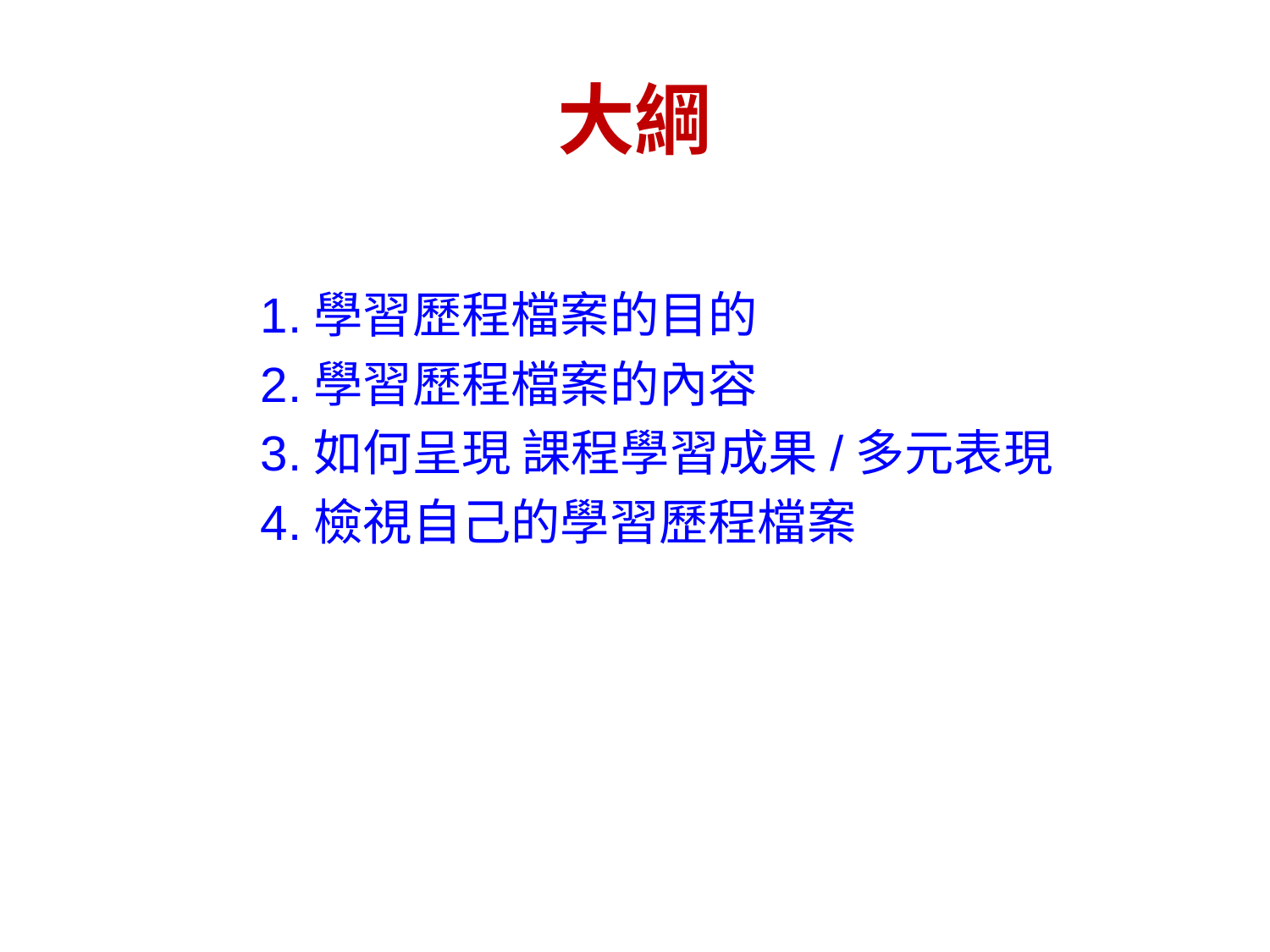

# 大綱
1.學習歷程檔案的目的
2.學習歷程檔案的內容
3.如何呈現 課程學習成果/多元表現
4.檢視自己的學習歷程檔案